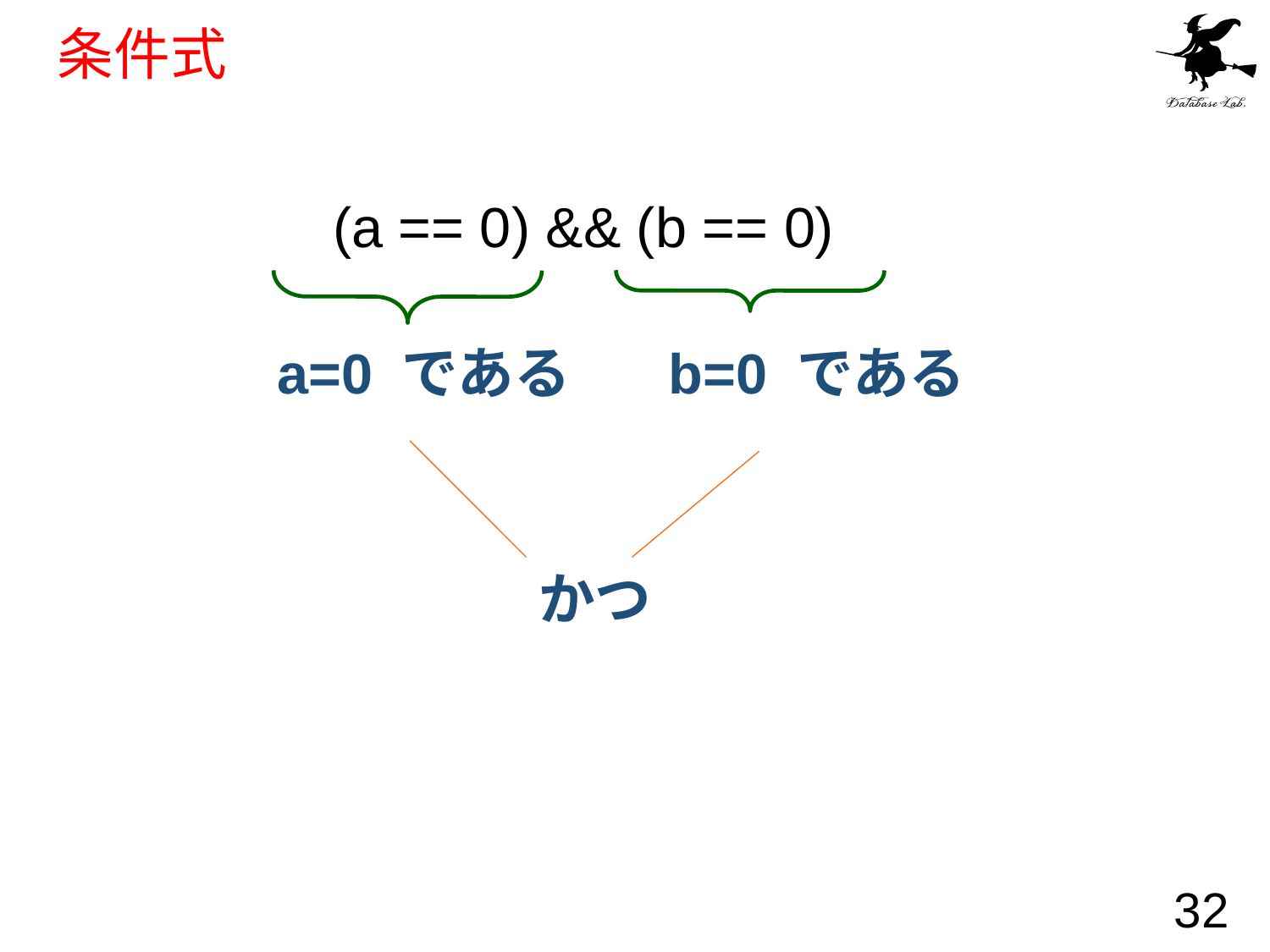

# 条件式

(a == 0) && (b == 0)
a=0 である
b=0 である

かつ
32